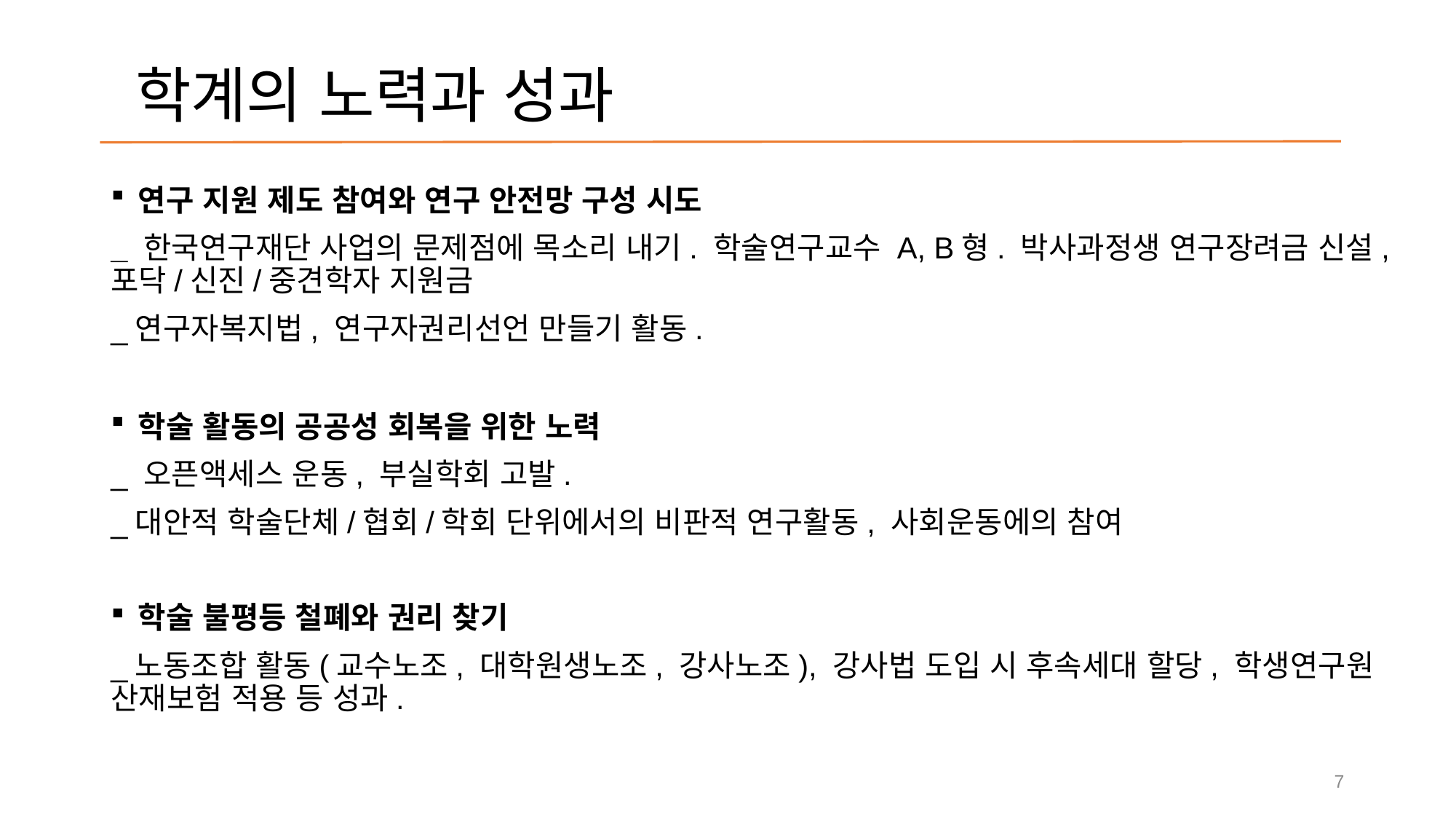

# 학계의 노력과 성과
연구 지원 제도 참여와 연구 안전망 구성 시도
_ 한국연구재단 사업의 문제점에 목소리 내기. 학술연구교수 A, B형. 박사과정생 연구장려금 신설, 포닥/신진/중견학자 지원금
_연구자복지법, 연구자권리선언 만들기 활동.

학술 활동의 공공성 회복을 위한 노력
_ 오픈액세스 운동, 부실학회 고발.
_대안적 학술단체/협회/학회 단위에서의 비판적 연구활동, 사회운동에의 참여

학술 불평등 철폐와 권리 찾기
_노동조합 활동(교수노조, 대학원생노조, 강사노조), 강사법 도입 시 후속세대 할당, 학생연구원 산재보험 적용 등 성과.
7